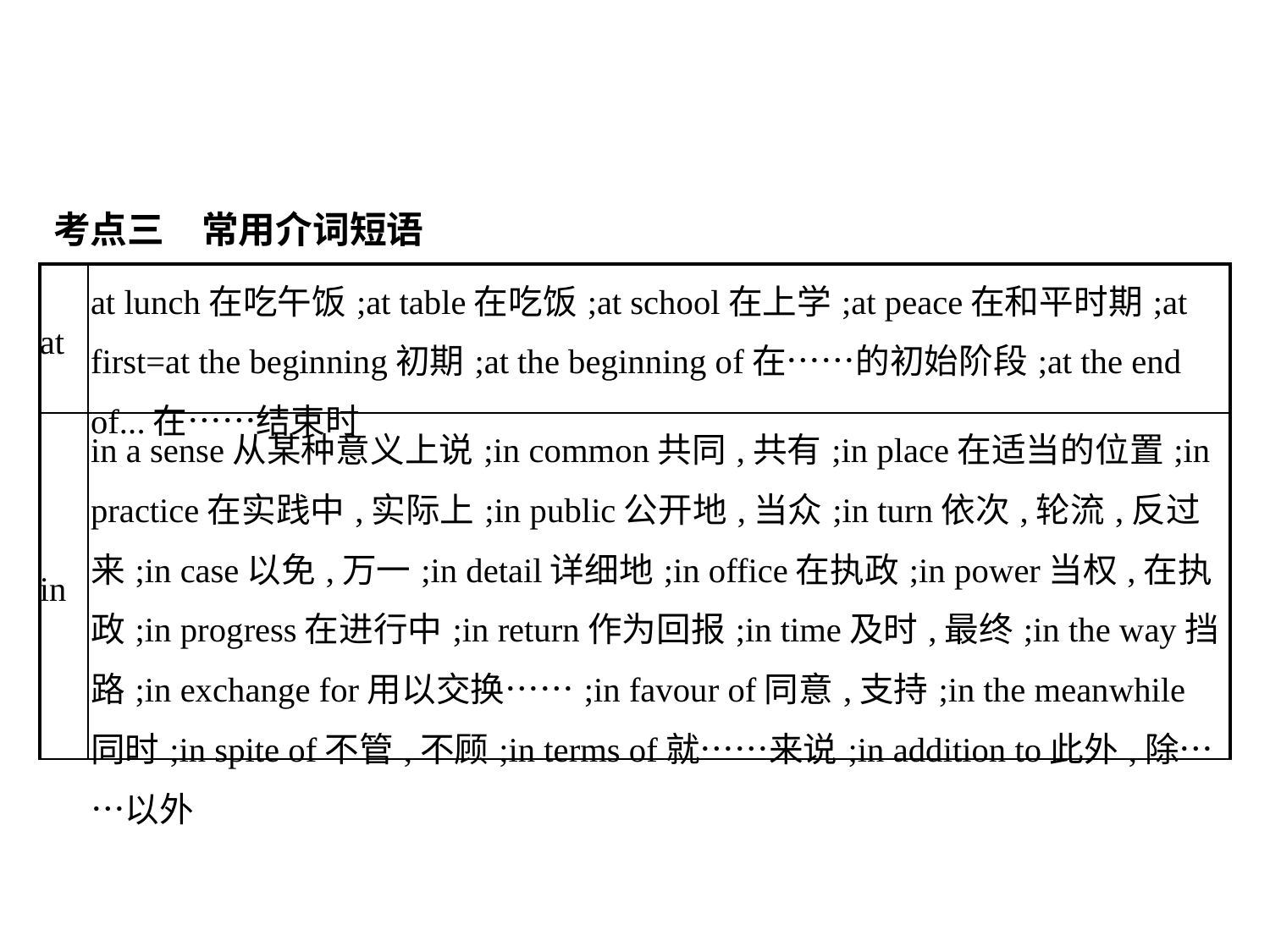

考点三　常用介词短语
| at | at lunch在吃午饭;at table在吃饭;at school在上学;at peace在和平时期;at first=at the beginning初期;at the beginning of在……的初始阶段;at the end of...在……结束时 |
| --- | --- |
| in | in a sense从某种意义上说;in common共同,共有;in place在适当的位置;in practice在实践中,实际上;in public公开地,当众;in turn依次,轮流,反过来;in case以免,万一;in detail详细地;in office在执政;in power当权,在执政;in progress在进行中;in return作为回报;in time及时,最终;in the way挡路;in exchange for用以交换……;in favour of同意,支持;in the meanwhile同时;in spite of不管,不顾;in terms of就……来说;in addition to此外,除……以外 |